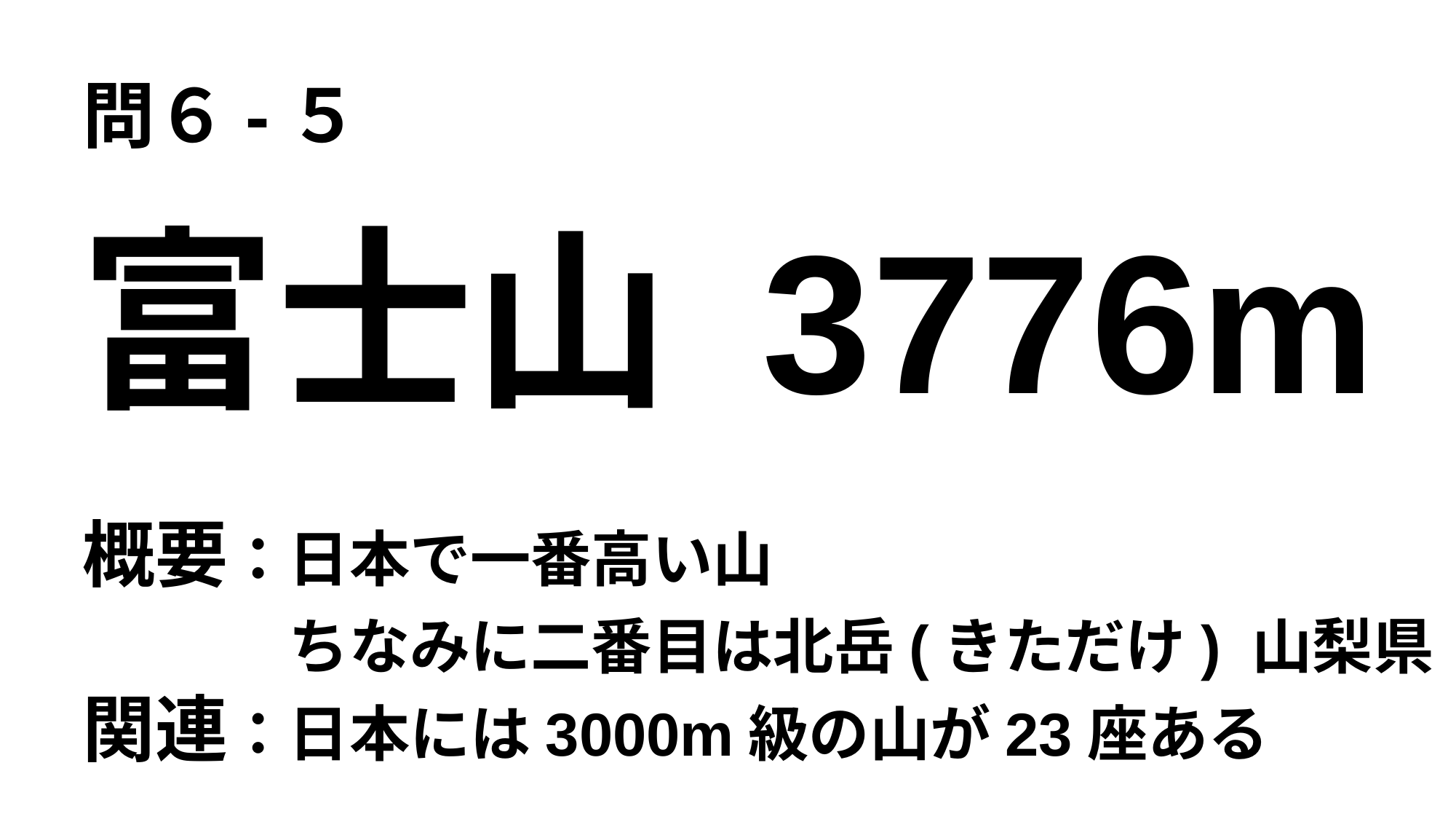

問６-５
富士山 3776m
概要：日本で一番高い山
　　　ちなみに二番目は北岳(きただけ) 山梨県
関連：日本には3000m級の山が23座ある